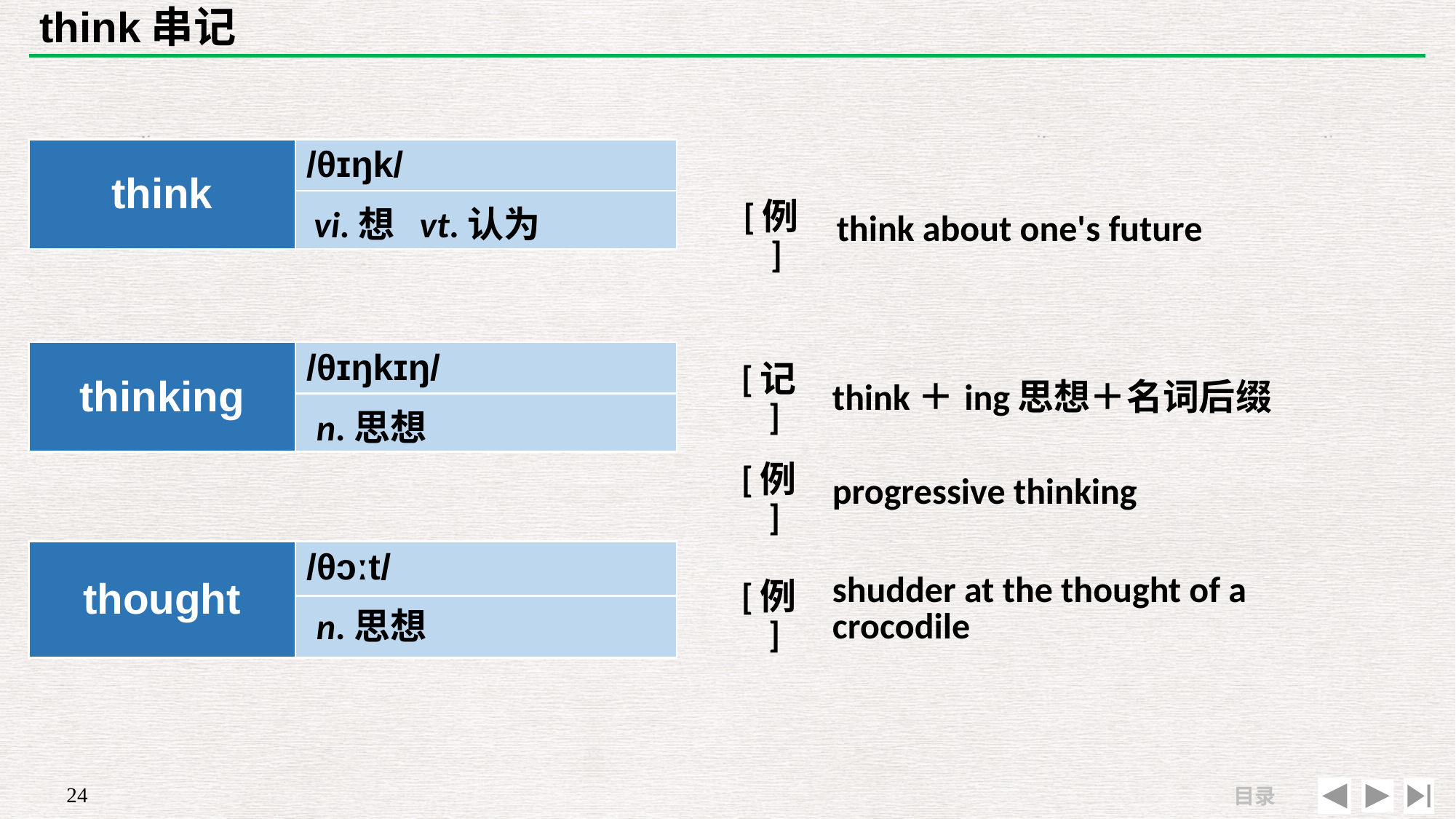

# think串记

|  |  |
| --- | --- |
| [例] | think about one's future |
| think | /θɪŋk/ |
| --- | --- |
|  |  |
vi.想  vt.认为
| thinking | /θɪŋkɪŋ/ |
| --- | --- |
|  |  |
| [记] | think＋ing思想＋名词后缀 |
| --- | --- |
| [例] | progressive thinking |
n.思想
|  |  |
| --- | --- |
| [例] | shudder at the thought of a crocodile |
| thought | /θɔːt/ |
| --- | --- |
|  |  |
n.思想